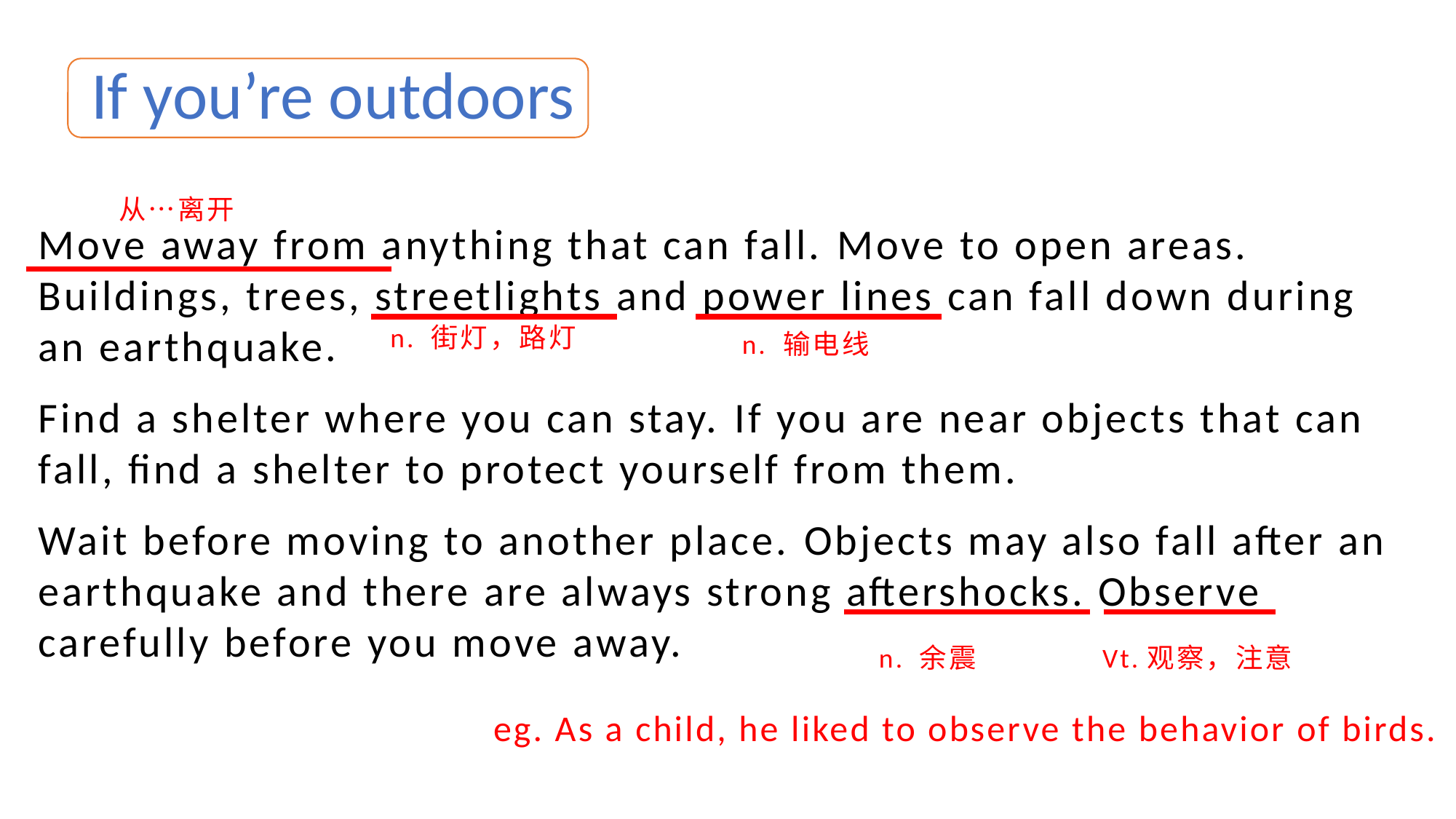

# If you’re outdoors

从…离开

Move away from anything that can fall. Move to open areas. Buildings, trees, streetlights and power lines can fall down during an earthquake.
Find a shelter where you can stay. If you are near objects that can fall, find a shelter to protect yourself from them.
Wait before moving to another place. Objects may also fall after an earthquake and there are always strong aftershocks. Observe carefully before you move away.
n. 街灯，路灯

n. 输电线

Vt.观察，注意

n. 余震

eg. As a child, he liked to observe the behavior of birds.